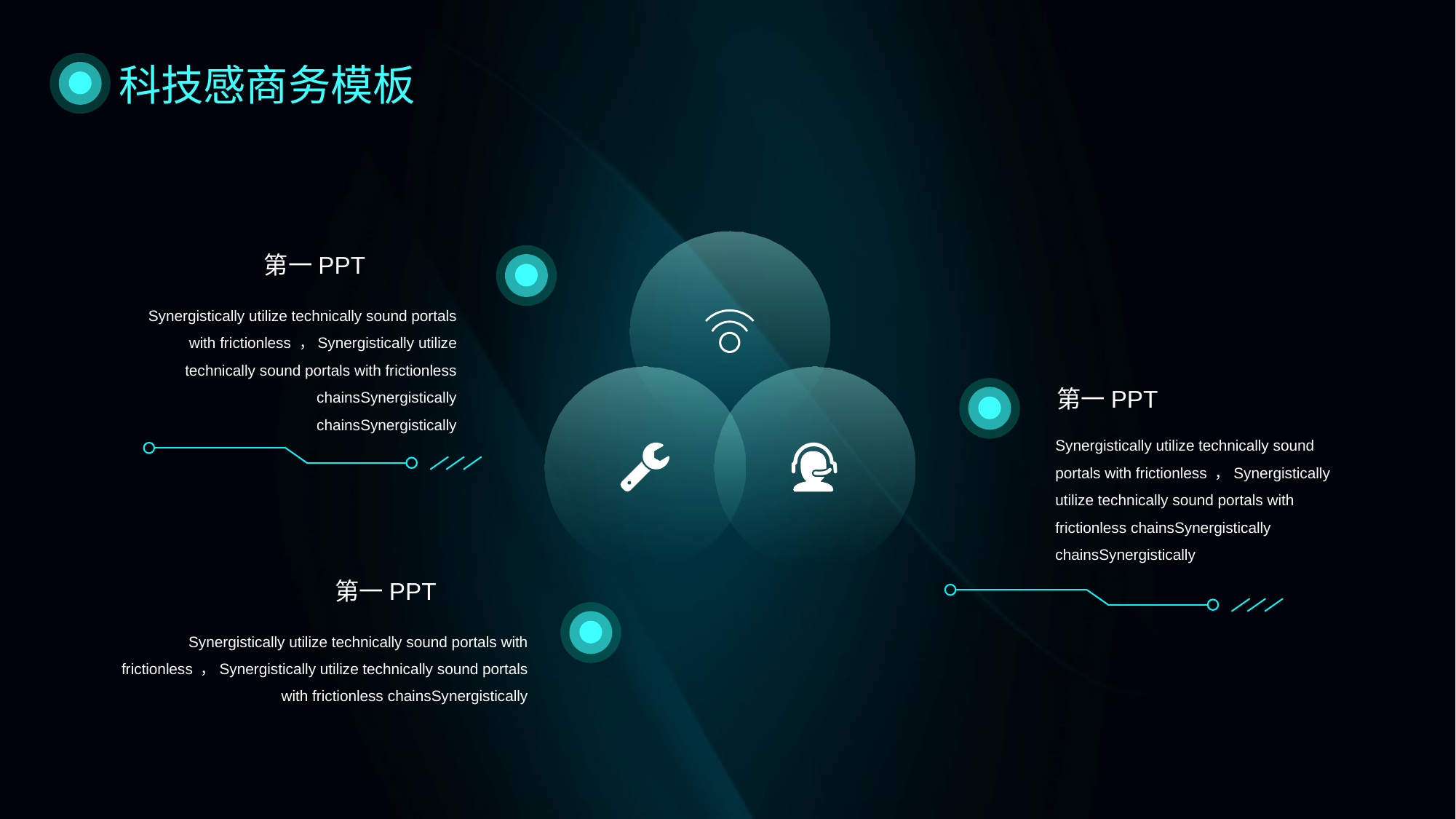

科技感商务模板

第一PPT

Synergistically utilize technically sound portals with frictionless ，Synergistically utilize technically sound portals with frictionless chainsSynergistically
chainsSynergistically

第一PPT

Synergistically utilize technically sound portals with frictionless ，Synergistically utilize technically sound portals with frictionless chainsSynergistically
chainsSynergistically

第一PPT

Synergistically utilize technically sound portals with frictionless ，Synergistically utilize technically sound portals with frictionless chainsSynergistically